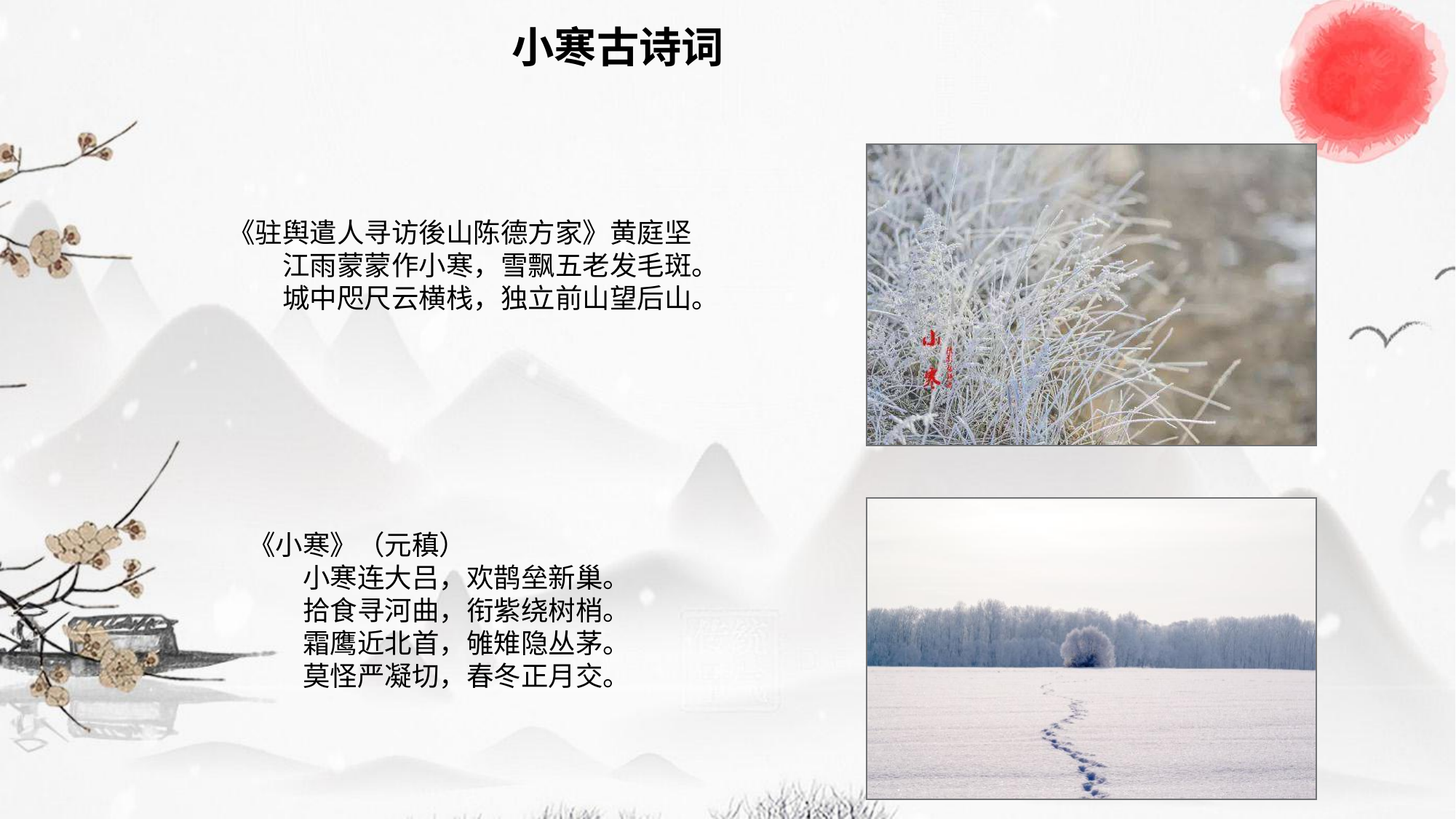

小寒古诗词

《驻舆遣人寻访後山陈德方家》黄庭坚
　　江雨蒙蒙作小寒，雪飘五老发毛斑。
　　城中咫尺云横栈，独立前山望后山。

《小寒》（元稹）
　　小寒连大吕，欢鹊垒新巢。
　　拾食寻河曲，衔紫绕树梢。
　　霜鹰近北首，雊雉隐丛茅。
　　莫怪严凝切，春冬正月交。